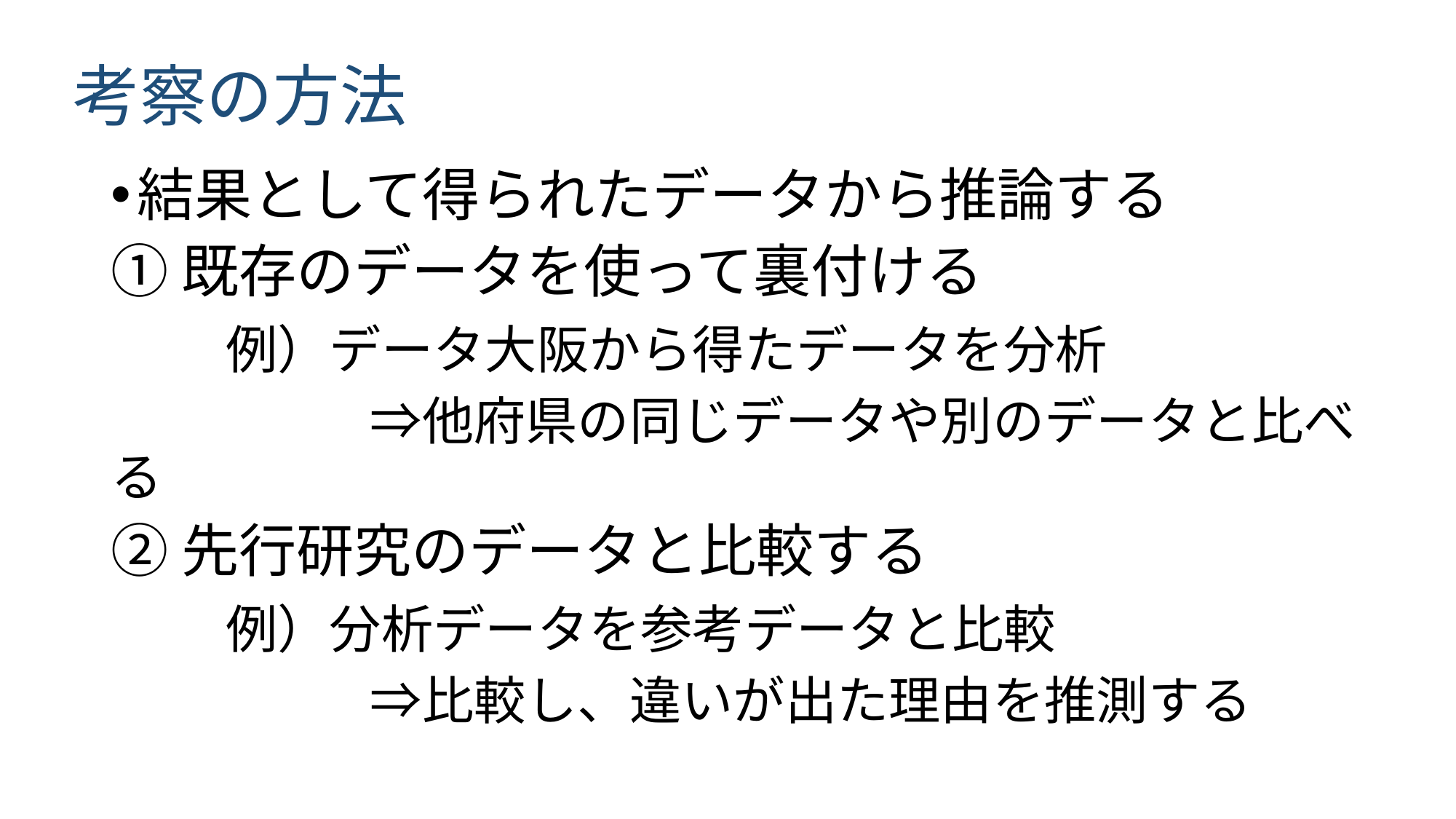

# 考察の方法
結果として得られたデータから推論する
①既存のデータを使って裏付ける
　　例）データ大阪から得たデータを分析
　　　　　⇒他府県の同じデータや別のデータと比べる
②先行研究のデータと比較する
　　例）分析データを参考データと比較
　　　　　⇒比較し、違いが出た理由を推測する